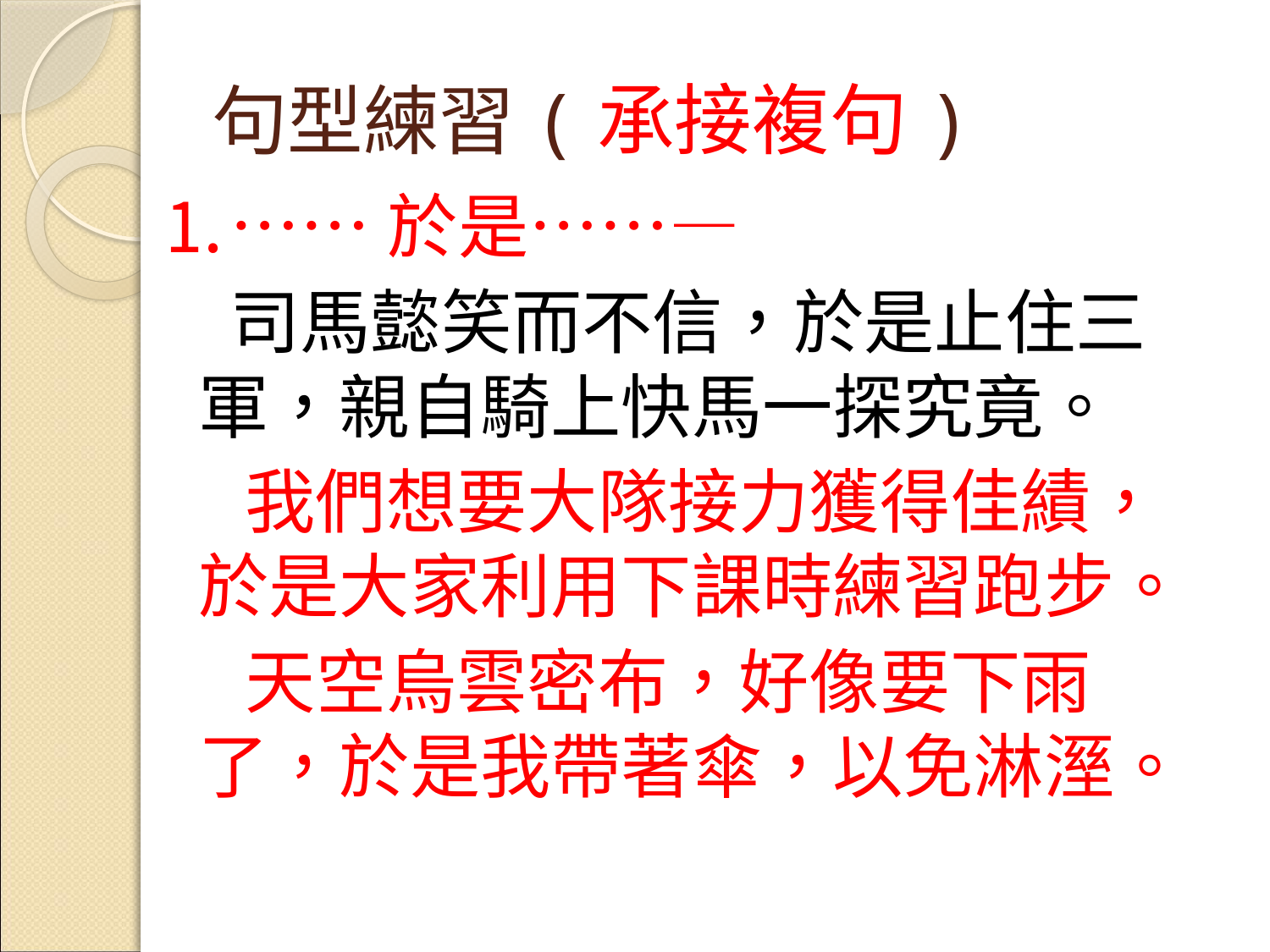

句型練習(承接複句)
⒈……於是……—
　司馬懿笑而不信，於是止住三軍，親自騎上快馬一探究竟。
　 我們想要大隊接力獲得佳績，於是大家利用下課時練習跑步。
　 天空烏雲密布，好像要下雨了，於是我帶著傘，以免淋溼。